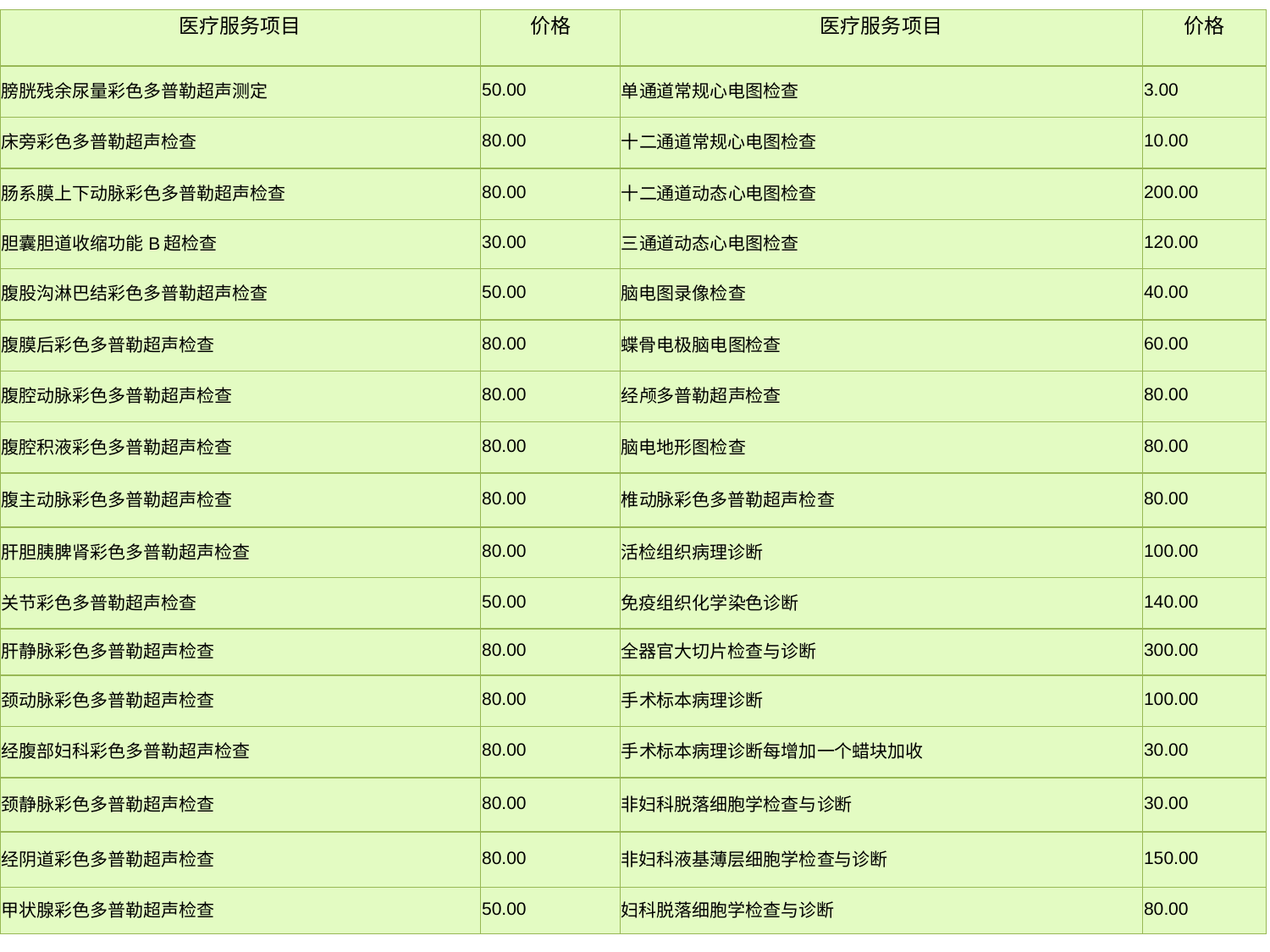

| 医疗服务项目 | 价格 | 医疗服务项目 | 价格 |
| --- | --- | --- | --- |
| 膀胱残余尿量彩色多普勒超声测定 | 50.00 | 单通道常规心电图检查 | 3.00 |
| 床旁彩色多普勒超声检查 | 80.00 | 十二通道常规心电图检查 | 10.00 |
| 肠系膜上下动脉彩色多普勒超声检查 | 80.00 | 十二通道动态心电图检查 | 200.00 |
| 胆囊胆道收缩功能B超检查 | 30.00 | 三通道动态心电图检查 | 120.00 |
| 腹股沟淋巴结彩色多普勒超声检查 | 50.00 | 脑电图录像检查 | 40.00 |
| 腹膜后彩色多普勒超声检查 | 80.00 | 蝶骨电极脑电图检查 | 60.00 |
| 腹腔动脉彩色多普勒超声检查 | 80.00 | 经颅多普勒超声检查 | 80.00 |
| 腹腔积液彩色多普勒超声检查 | 80.00 | 脑电地形图检查 | 80.00 |
| 腹主动脉彩色多普勒超声检查 | 80.00 | 椎动脉彩色多普勒超声检查 | 80.00 |
| 肝胆胰脾肾彩色多普勒超声检查 | 80.00 | 活检组织病理诊断 | 100.00 |
| 关节彩色多普勒超声检查 | 50.00 | 免疫组织化学染色诊断 | 140.00 |
| 肝静脉彩色多普勒超声检查 | 80.00 | 全器官大切片检查与诊断 | 300.00 |
| 颈动脉彩色多普勒超声检查 | 80.00 | 手术标本病理诊断 | 100.00 |
| 经腹部妇科彩色多普勒超声检查 | 80.00 | 手术标本病理诊断每增加一个蜡块加收 | 30.00 |
| 颈静脉彩色多普勒超声检查 | 80.00 | 非妇科脱落细胞学检查与诊断 | 30.00 |
| 经阴道彩色多普勒超声检查 | 80.00 | 非妇科液基薄层细胞学检查与诊断 | 150.00 |
| 甲状腺彩色多普勒超声检查 | 50.00 | 妇科脱落细胞学检查与诊断 | 80.00 |